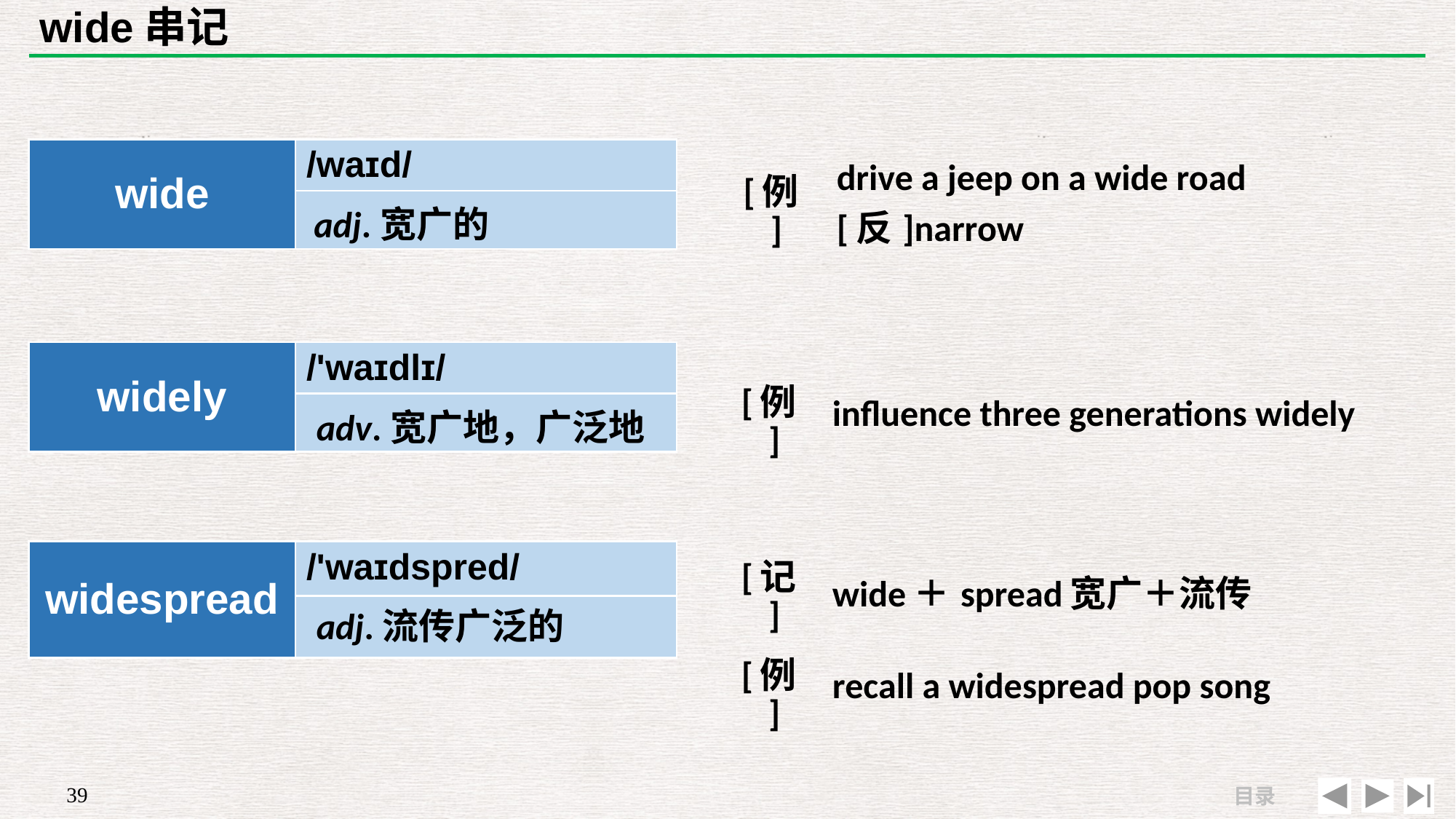

# wide串记

|  |  |
| --- | --- |
| [例] | drive a jeep on a wide road [反]narrow |
| wide | /waɪd/ |
| --- | --- |
|  |  |
adj.宽广的
|  |  |
| --- | --- |
| [例] | influence three generations widely |
| widely | /'waɪdlɪ/ |
| --- | --- |
|  |  |
adv.宽广地，广泛地
| widespread | /'waɪdspred/ |
| --- | --- |
|  |  |
| [记] | wide＋spread宽广＋流传 |
| --- | --- |
| [例] | recall a widespread pop song |
adj.流传广泛的